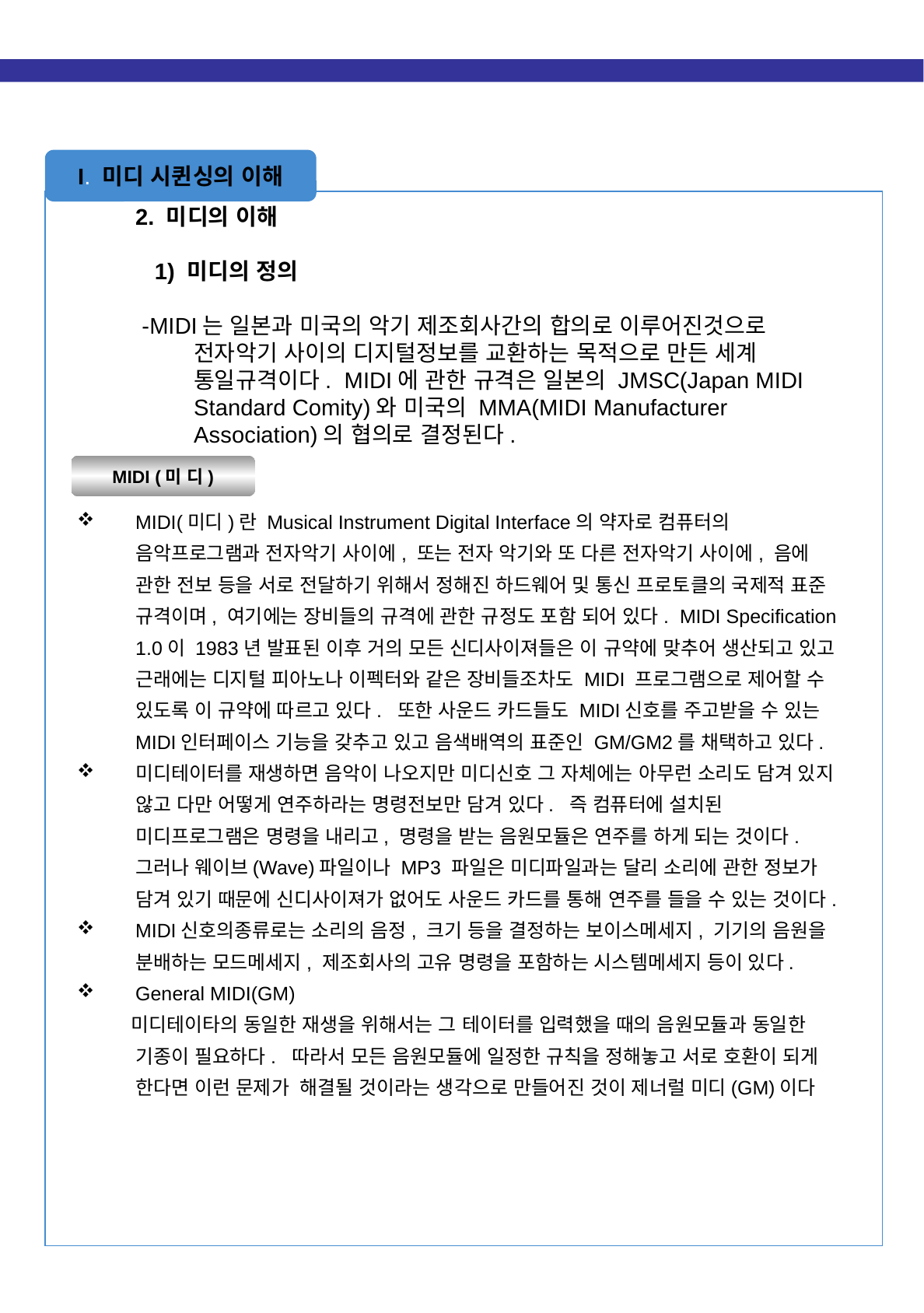

I. 미디 시퀸싱의 이해

2. 미디의 이해

   1) 미디의 정의

 -MIDI는 일본과 미국의 악기 제조회사간의 합의로 이루어진것으로 전자악기 사이의 디지털정보를 교환하는 목적으로 만든 세계 통일규격이다.  MIDI에 관한 규격은 일본의 JMSC(Japan MIDI Standard Comity)와 미국의 MMA(MIDI Manufacturer Association)의 협의로 결정된다.

MIDI(미디)란 Musical Instrument Digital Interface의 약자로 컴퓨터의 음악프로그램과 전자악기 사이에, 또는 전자 악기와 또 다른 전자악기 사이에, 음에 관한 전보 등을 서로 전달하기 위해서 정해진 하드웨어 및 통신 프로토클의 국제적 표준 규격이며, 여기에는 장비들의 규격에 관한 규정도 포함 되어 있다.  MIDI Specification 1.0이 1983년 발표된 이후 거의 모든 신디사이져들은 이 규약에 맞추어 생산되고 있고 근래에는 디지털 피아노나 이펙터와 같은 장비들조차도 MIDI 프로그램으로 제어할 수 있도록 이 규약에 따르고 있다.  또한 사운드 카드들도 MIDI신호를 주고받을 수 있는 MIDI인터페이스 기능을 갖추고 있고 음색배역의 표준인 GM/GM2를 채택하고 있다.
미디테이터를 재생하면 음악이 나오지만 미디신호 그 자체에는 아무런 소리도 담겨 있지 않고 다만 어떻게 연주하라는 명령전보만 담겨 있다.  즉 컴퓨터에 설치된 미디프로그램은 명령을 내리고, 명령을 받는 음원모듈은 연주를 하게 되는 것이다.  그러나 웨이브(Wave)파일이나 MP3 파일은 미디파일과는 달리 소리에 관한 정보가 담겨 있기 때문에 신디사이져가 없어도 사운드 카드를 통해 연주를 들을 수 있는 것이다.
MIDI신호의종류로는 소리의 음정, 크기 등을 결정하는 보이스메세지, 기기의 음원을 분배하는 모드메세지, 제조회사의 고유 명령을 포함하는 시스템메세지 등이 있다.
General MIDI(GM)
         미디테이타의 동일한 재생을 위해서는 그 테이터를 입력했을 때의 음원모듈과 동일한 기종이 필요하다.  따라서 모든 음원모듈에 일정한 규칙을 정해놓고 서로 호환이 되게 한다면 이런 문제가  해결될 것이라는 생각으로 만들어진 것이 제너럴 미디(GM)이다

MIDI (미 디)